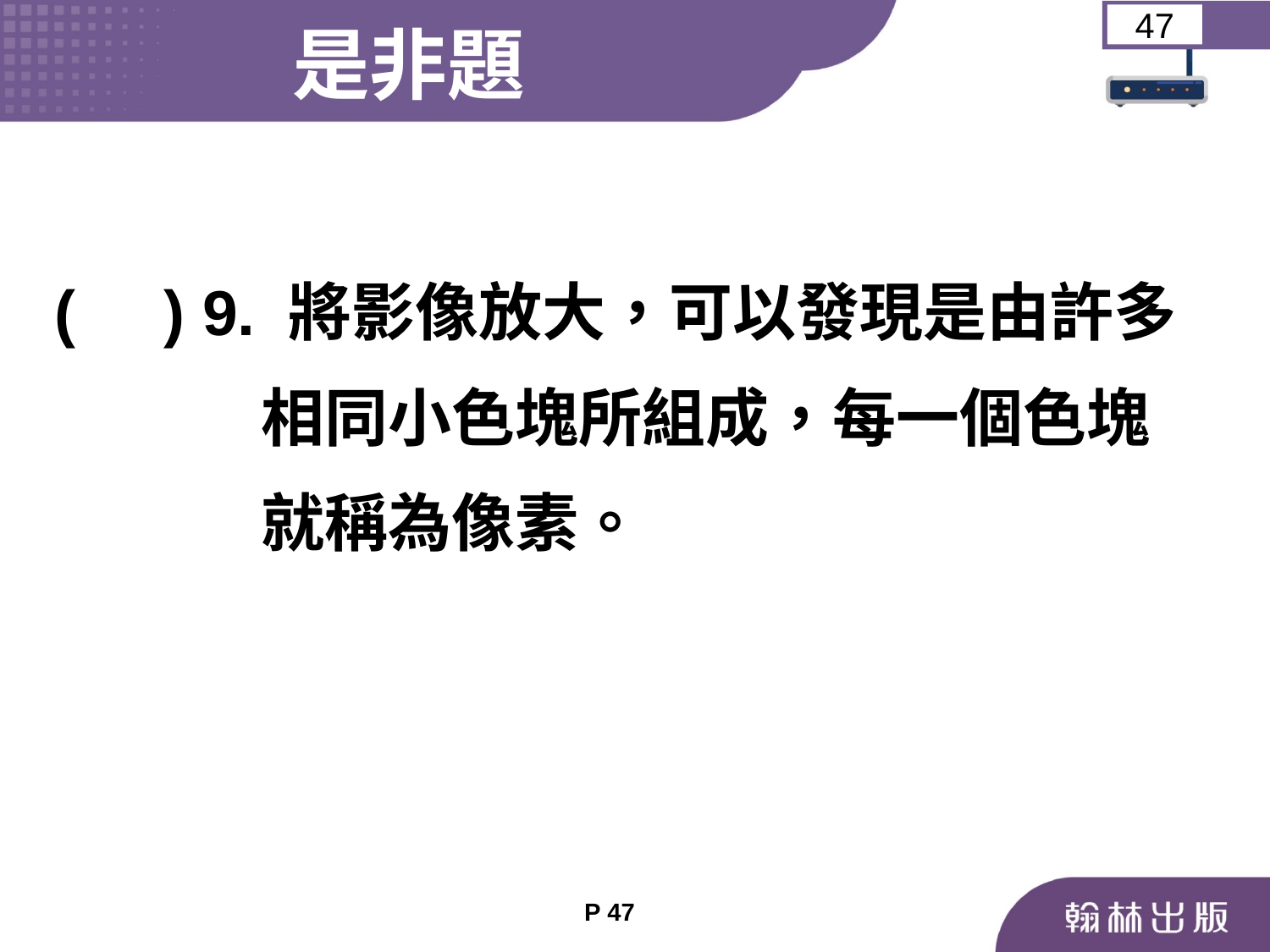

是非題

47
	(     ) 9. 將影像放大，可以發現是由許多
               相同小色塊所組成，每一個色塊
               就稱為像素。
P 47